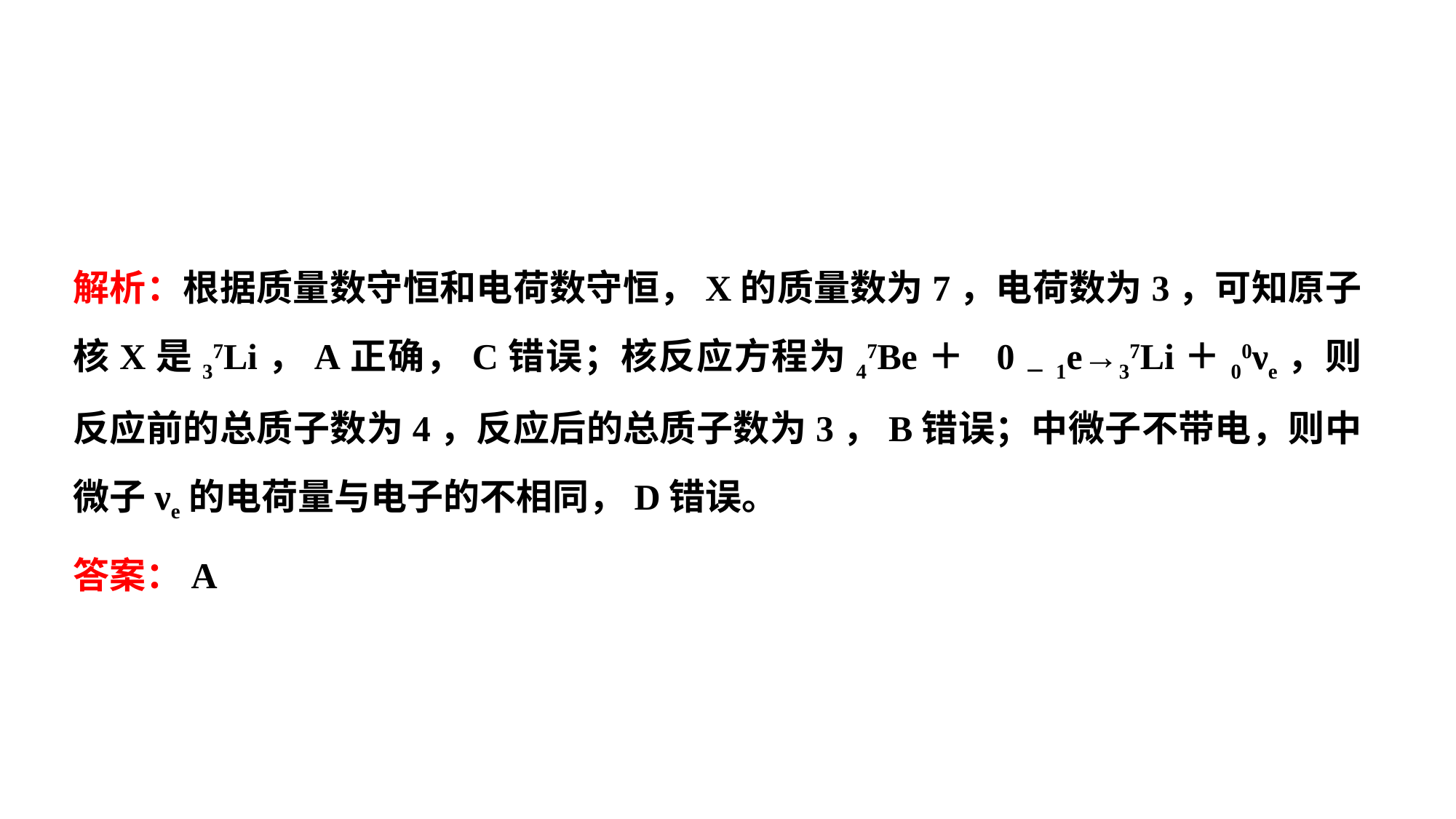

解析：根据质量数守恒和电荷数守恒，X的质量数为7，电荷数为3，可知原子核X是37Li，A正确，C错误；核反应方程为47Be＋　0－1e→37Li＋00νe，则反应前的总质子数为4，反应后的总质子数为3，B错误；中微子不带电，则中微子νe的电荷量与电子的不相同，D错误。
答案：A